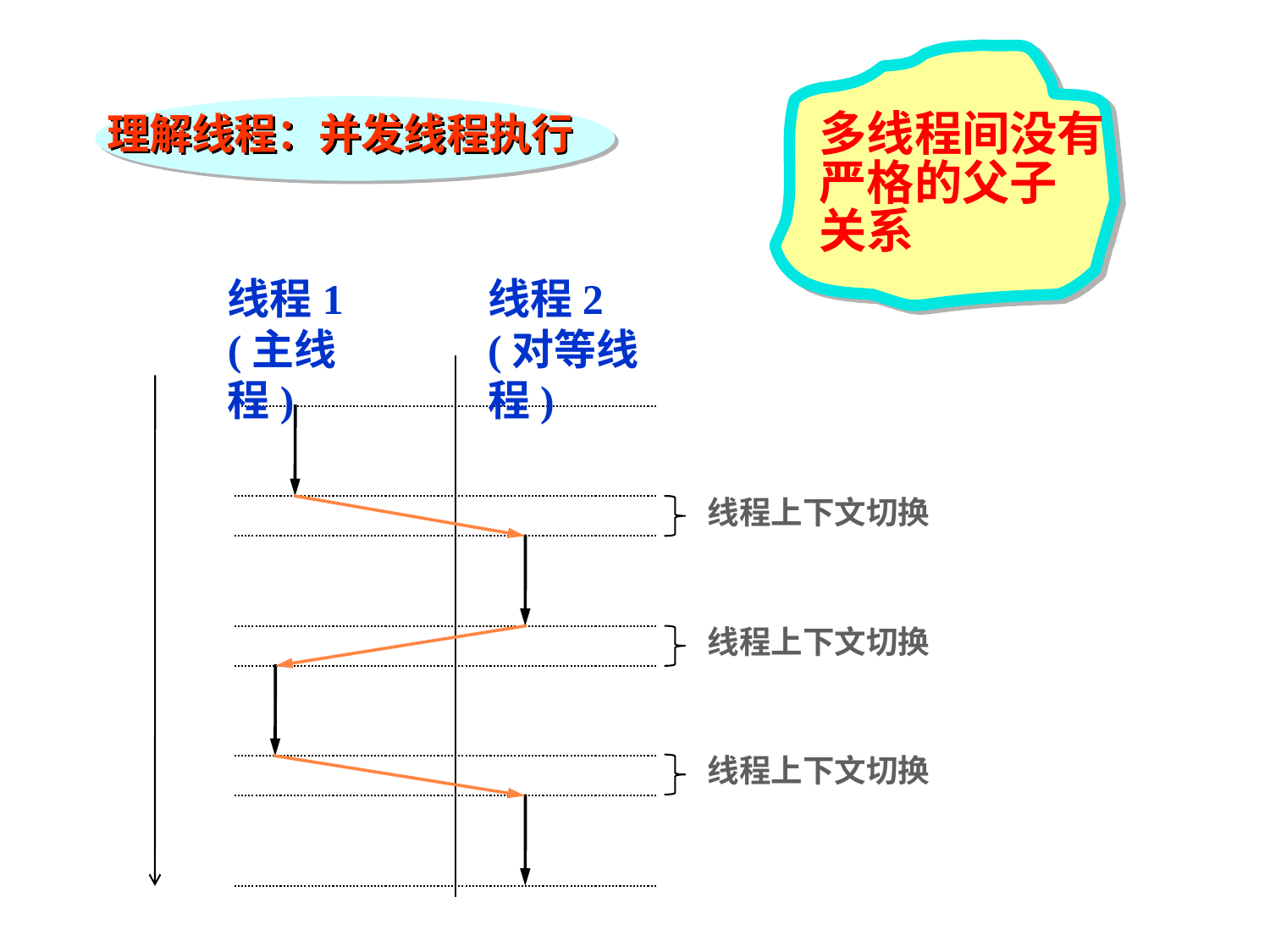

多线程间没有
严格的父子
关系

理解线程：并发线程执行
线程1
(主线程)
线程2
(对等线程)
线程上下文切换

线程上下文切换

线程上下文切换